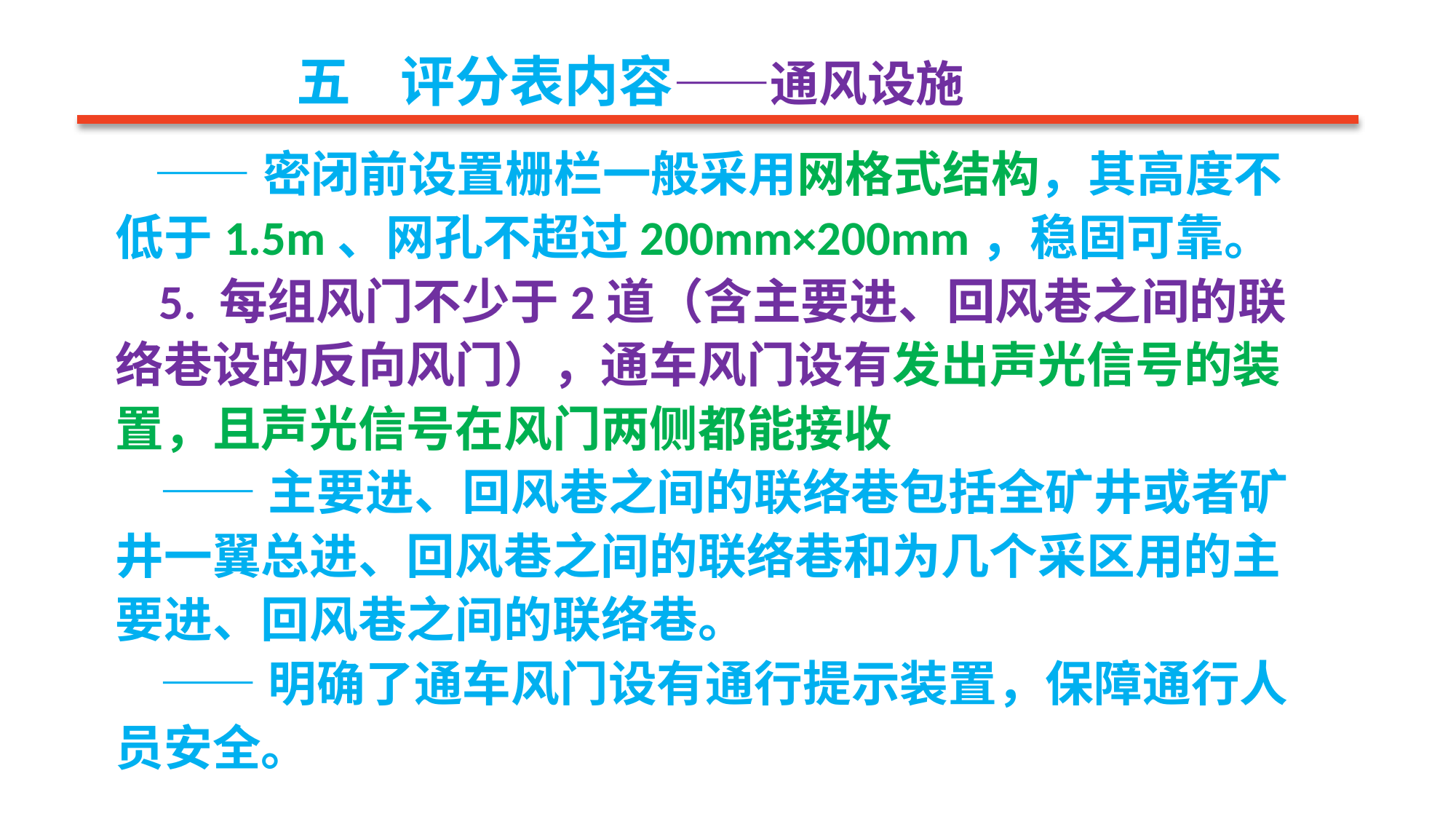

五    评分表内容——通风设施
    ——密闭前设置栅栏一般采用网格式结构，其高度不低于1.5m、网孔不超过200mm×200mm，稳固可靠。
    5. 每组风门不少于2道（含主要进、回风巷之间的联络巷设的反向风门），通车风门设有发出声光信号的装置，且声光信号在风门两侧都能接收
    ——主要进、回风巷之间的联络巷包括全矿井或者矿井一翼总进、回风巷之间的联络巷和为几个采区用的主要进、回风巷之间的联络巷。
    ——明确了通车风门设有通行提示装置，保障通行人员安全。